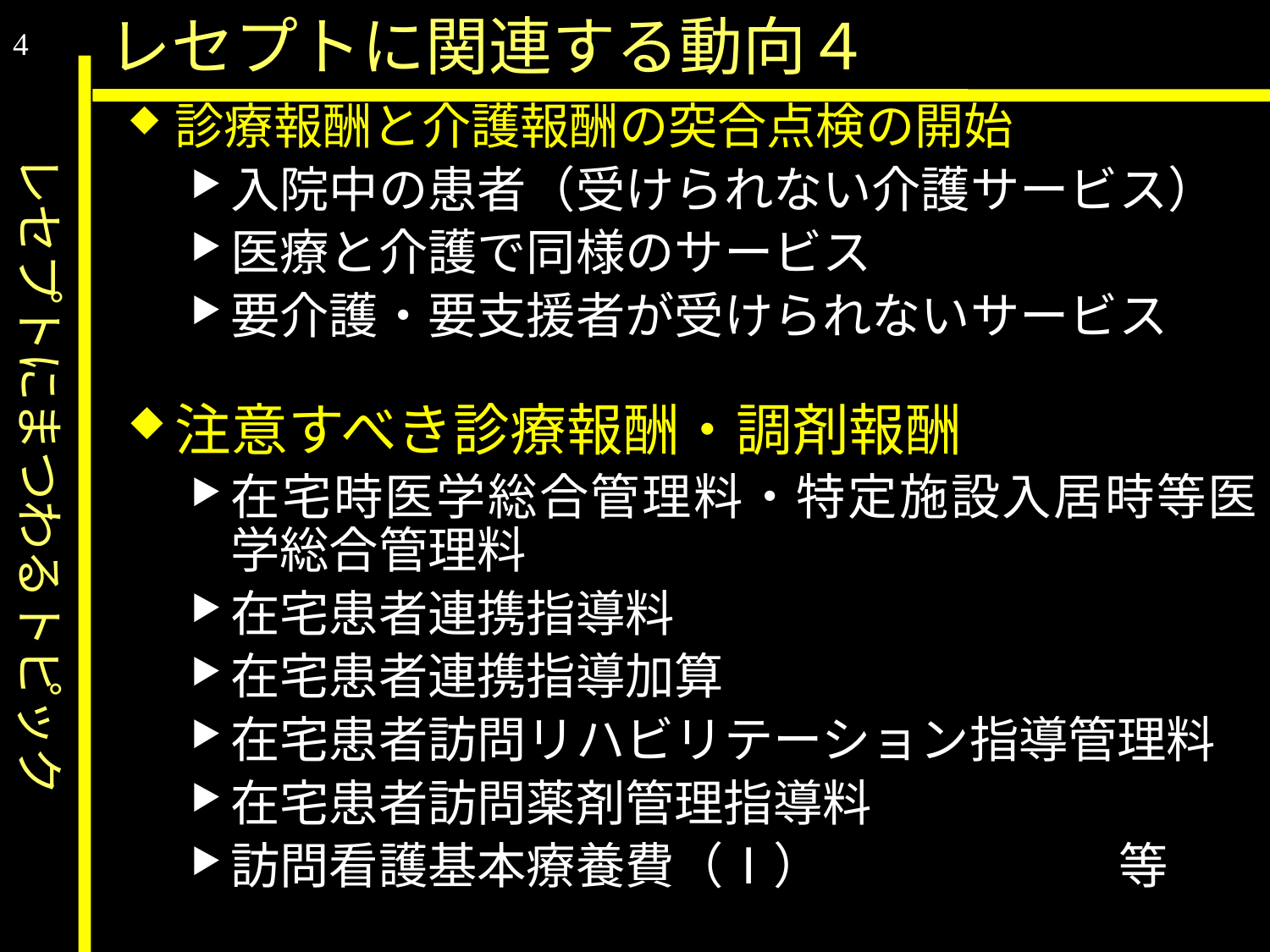

レセプトにまつわるトピック
レセプトに関連する動向４
4

診療報酬と介護報酬の突合点検の開始
入院中の患者（受けられない介護サービス）
医療と介護で同様のサービス
要介護・要支援者が受けられないサービス

注意すべき診療報酬・調剤報酬
在宅時医学総合管理料・特定施設入居時等医学総合管理料
在宅患者連携指導料
在宅患者連携指導加算
在宅患者訪問リハビリテーション指導管理料
在宅患者訪問薬剤管理指導料
訪問看護基本療養費（Ⅰ）　　　　　　等